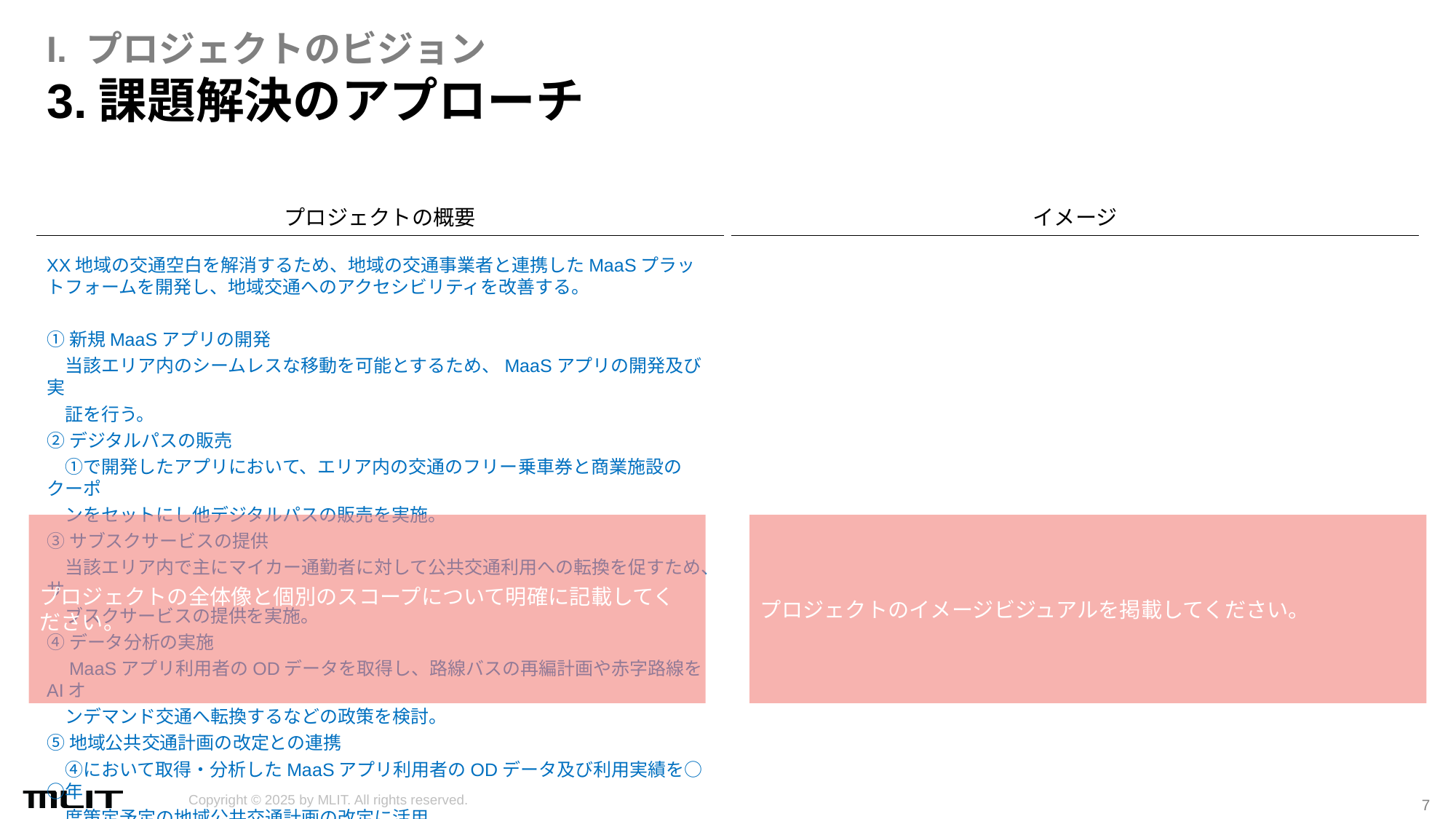

I. プロジェクトのビジョン
# 3.課題解決のアプローチ

プロジェクトの概要
イメージ
XX地域の交通空白を解消するため、地域の交通事業者と連携したMaaSプラットフォームを開発し、地域交通へのアクセシビリティを改善する。

①新規MaaSアプリの開発
　当該エリア内のシームレスな移動を可能とするため、MaaSアプリの開発及び実
　証を行う。
②デジタルパスの販売
　①で開発したアプリにおいて、エリア内の交通のフリー乗車券と商業施設のクーポ
　ンをセットにし他デジタルパスの販売を実施。
③サブスクサービスの提供
　当該エリア内で主にマイカー通勤者に対して公共交通利用への転換を促すため、サ
　ブスクサービスの提供を実施。
④データ分析の実施
　MaaSアプリ利用者のODデータを取得し、路線バスの再編計画や赤字路線をAIオ
　ンデマンド交通へ転換するなどの政策を検討。
⑤地域公共交通計画の改定との連携
　④において取得・分析したMaaSアプリ利用者のODデータ及び利用実績を○○年
　度策定予定の地域公共交通計画の改定に活用。

プロジェクトの全体像と個別のスコープについて明確に記載してください。
プロジェクトのイメージビジュアルを掲載してください。